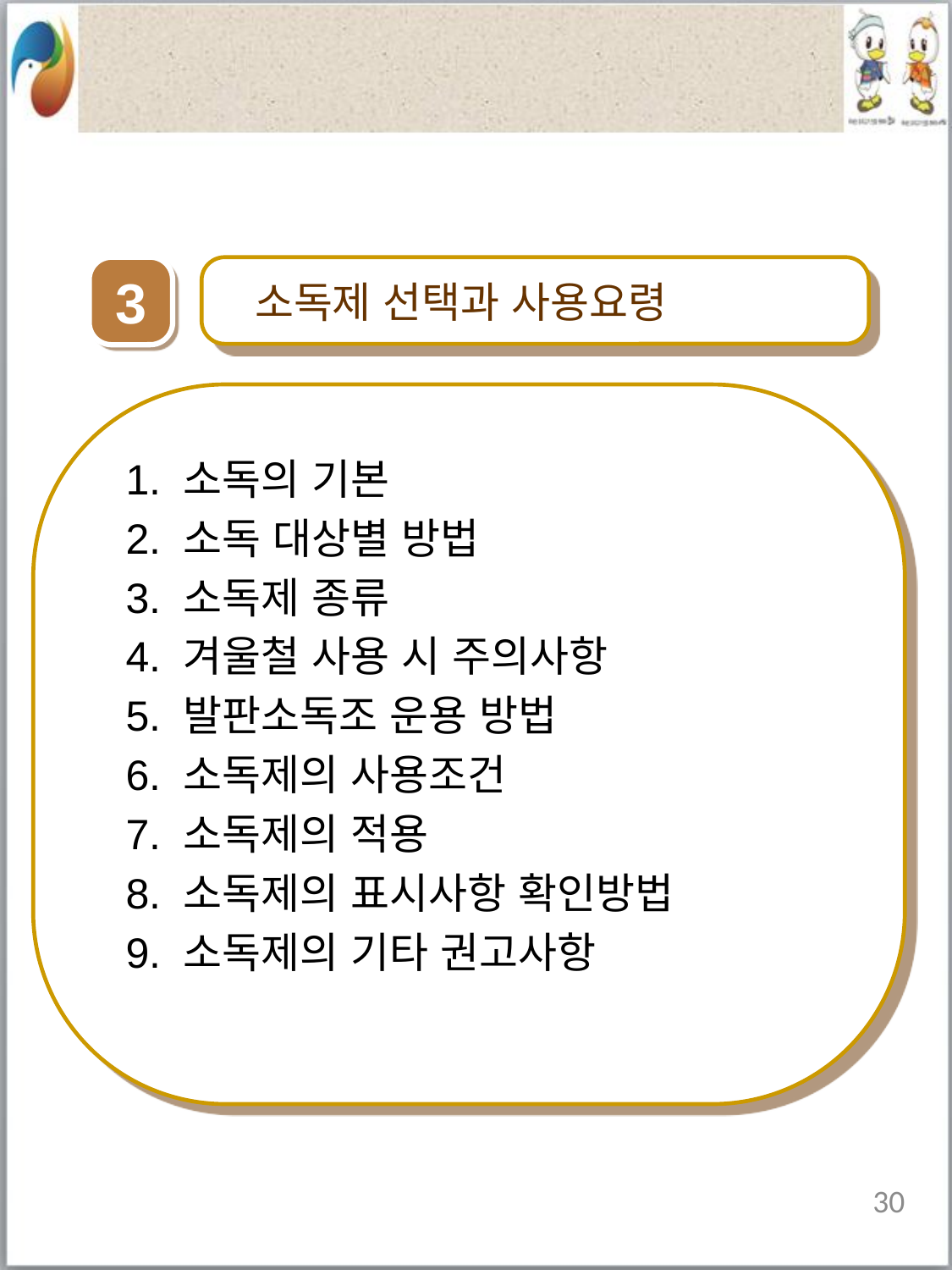

3
  소독제 선택과 사용요령
  1. 소독의 기본
  2. 소독 대상별 방법
  3. 소독제 종류
  4. 겨울철 사용 시 주의사항
  5. 발판소독조 운용 방법
  6. 소독제의 사용조건
  7. 소독제의 적용
  8. 소독제의 표시사항 확인방법
  9. 소독제의 기타 권고사항

30